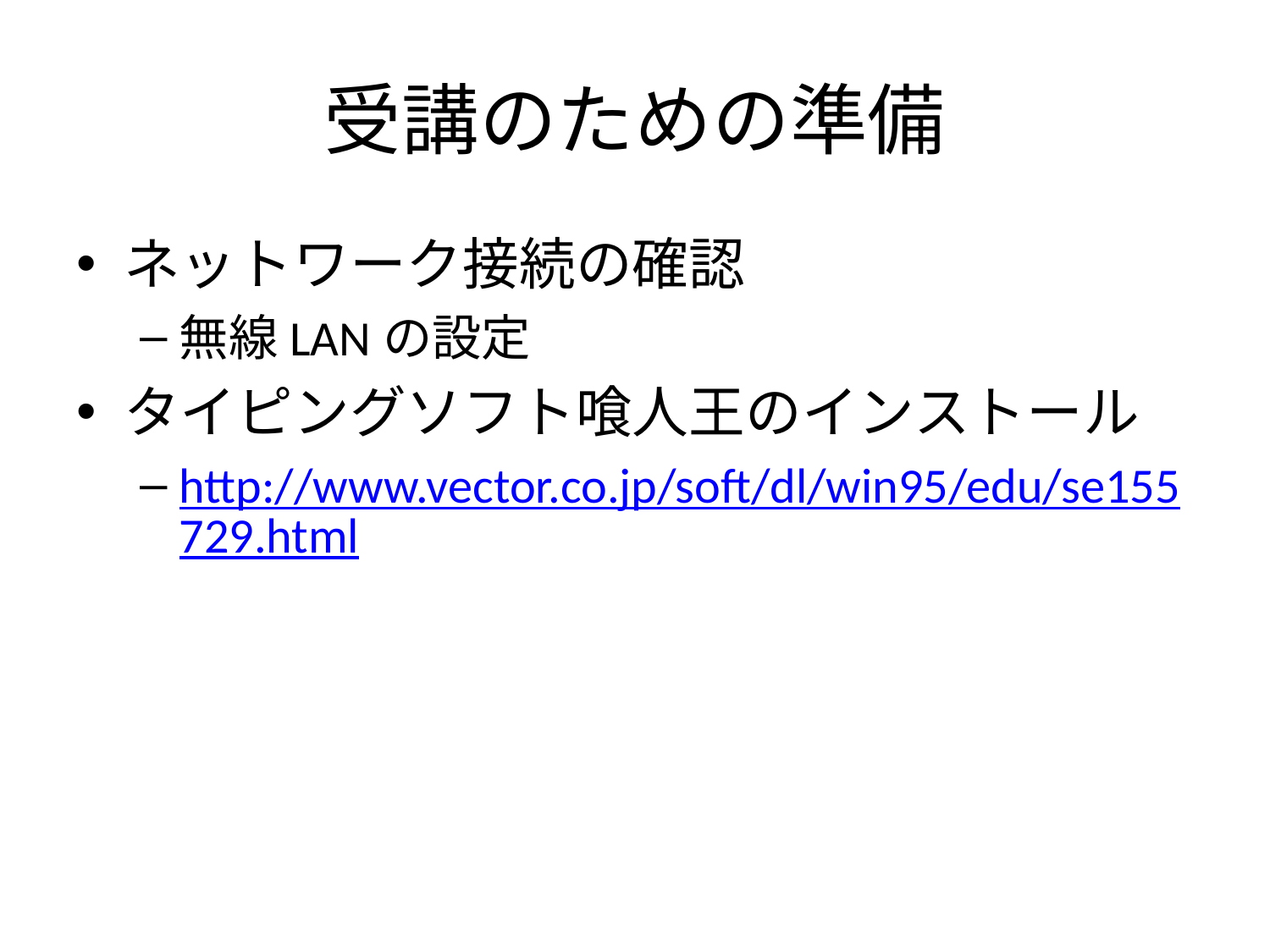

# 受講のための準備
ネットワーク接続の確認
無線LANの設定
タイピングソフト喰人王のインストール
http://www.vector.co.jp/soft/dl/win95/edu/se155729.html